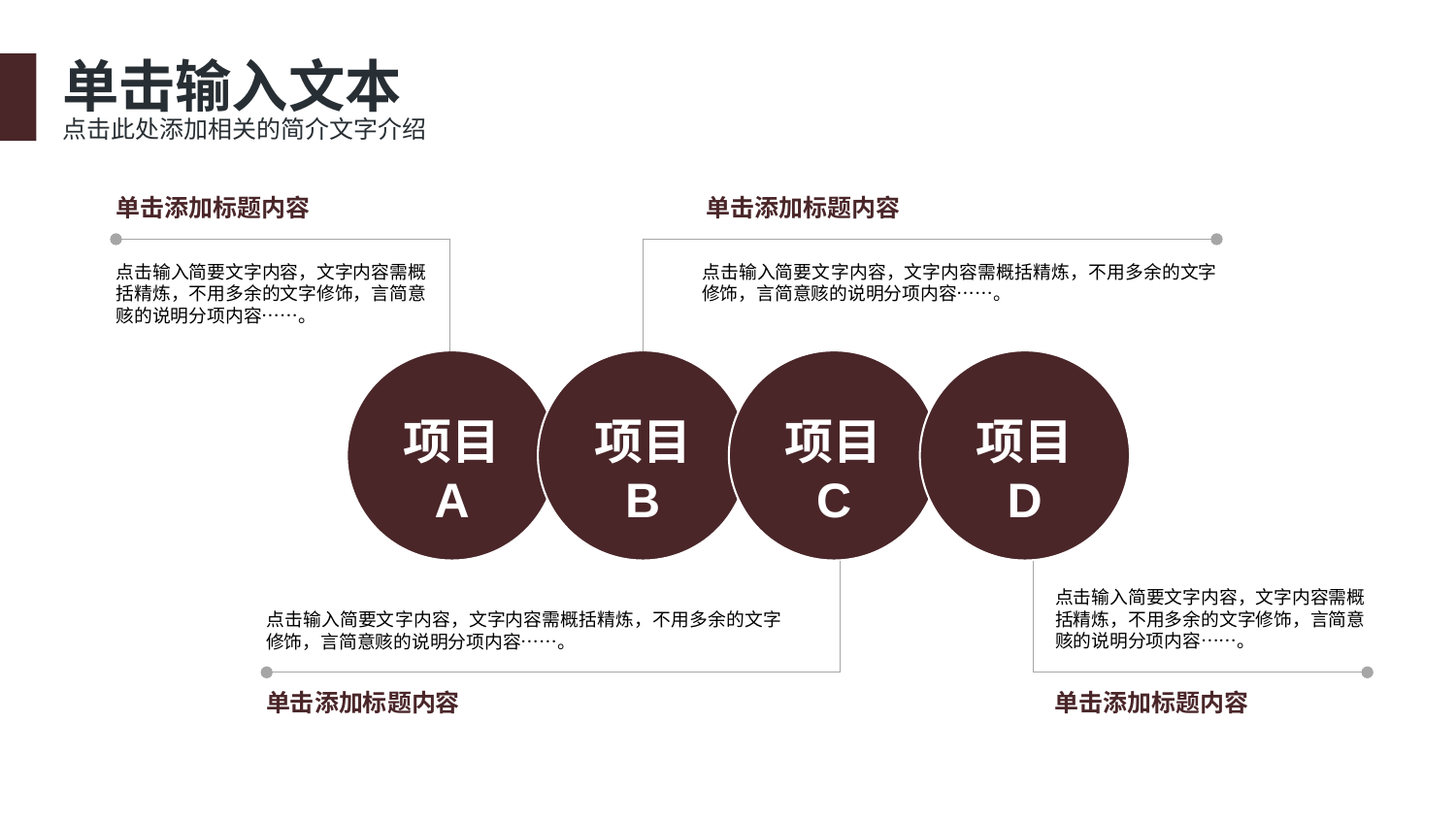

单击输入文本

点击此处添加相关的简介文字介绍
单击添加标题内容
单击添加标题内容
点击输入简要文字内容，文字内容需概括精炼，不用多余的文字修饰，言简意赅的说明分项内容……。
点击输入简要文字内容，文字内容需概括精炼，不用多余的文字修饰，言简意赅的说明分项内容……。

项目A
项目B
项目C
项目D
点击输入简要文字内容，文字内容需概括精炼，不用多余的文字修饰，言简意赅的说明分项内容……。
点击输入简要文字内容，文字内容需概括精炼，不用多余的文字修饰，言简意赅的说明分项内容……。
单击添加标题内容
单击添加标题内容